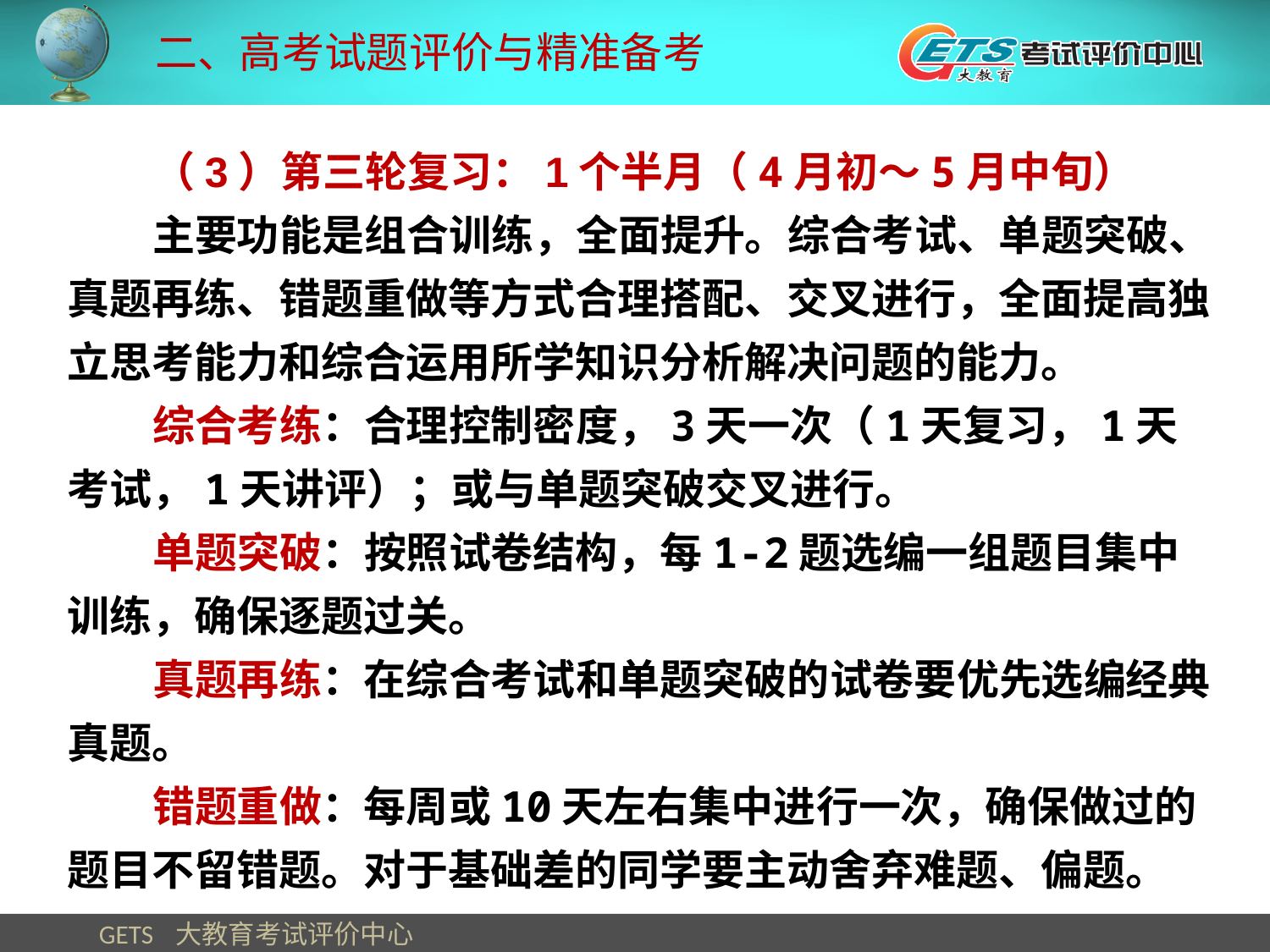

二、高考试题评价与精准备考
（3）第三轮复习：1个半月（4月初～5月中旬）
主要功能是组合训练，全面提升。综合考试、单题突破、真题再练、错题重做等方式合理搭配、交叉进行，全面提高独立思考能力和综合运用所学知识分析解决问题的能力。
综合考练：合理控制密度，3天一次（1天复习，1天考试，1天讲评）；或与单题突破交叉进行。
单题突破：按照试卷结构，每1-2题选编一组题目集中训练，确保逐题过关。
真题再练：在综合考试和单题突破的试卷要优先选编经典真题。
错题重做：每周或10天左右集中进行一次，确保做过的题目不留错题。对于基础差的同学要主动舍弃难题、偏题。